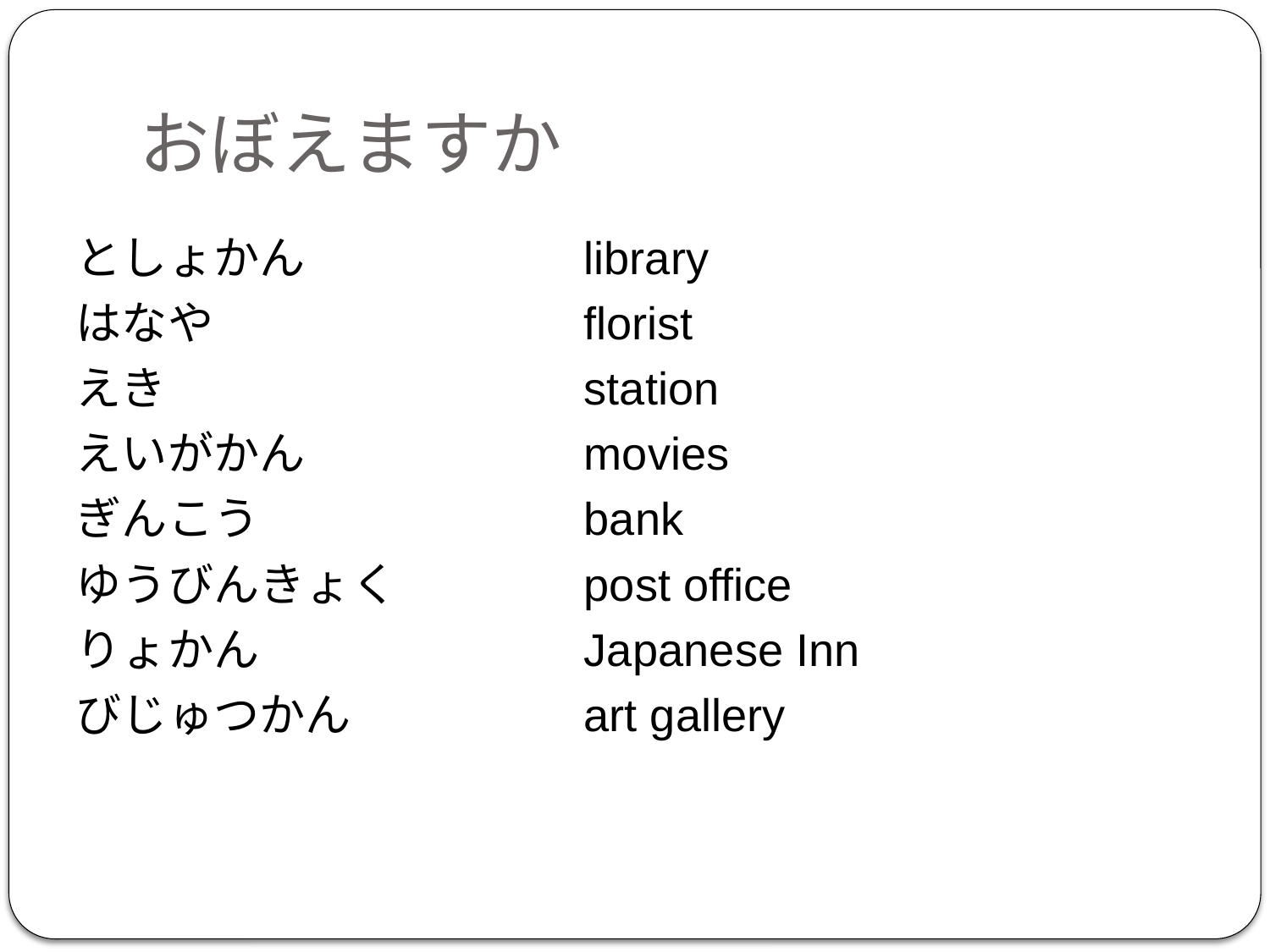

# おぼえますか
としょかん			library
はなや			florist
えき				station
えいがかん			movies
ぎんこう			bank
ゆうびんきょく   		post office
りょかん			Japanese Inn
びじゅつかん　		art gallery